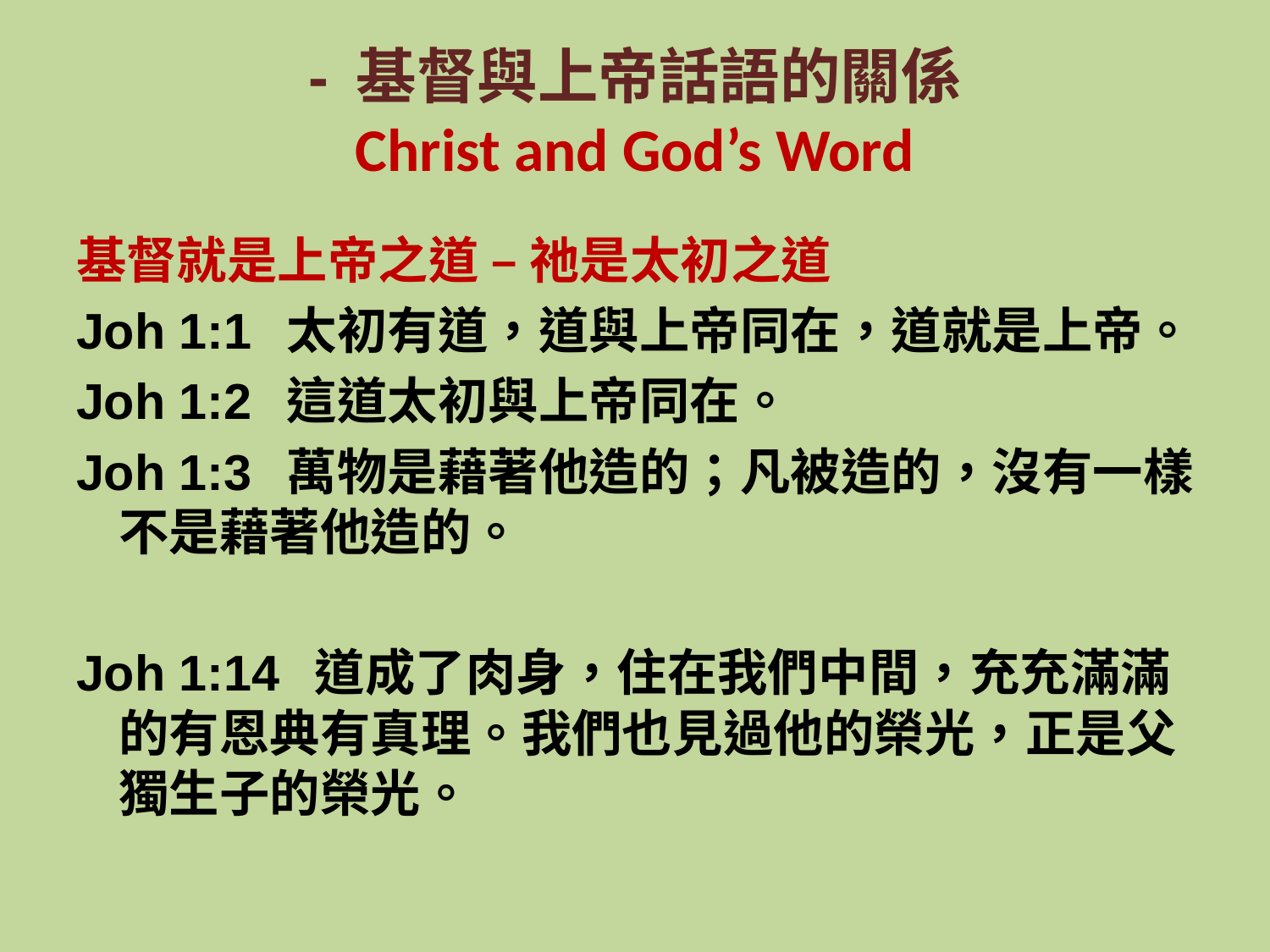

# - 基督與上帝話語的關係 Christ and God’s Word
基督就是上帝之道 – 祂是太初之道
Joh 1:1  太初有道，道與上帝同在，道就是上帝。
Joh 1:2  這道太初與上帝同在。
Joh 1:3  萬物是藉著他造的；凡被造的，沒有一樣不是藉著他造的。

Joh 1:14  道成了肉身，住在我們中間，充充滿滿的有恩典有真理。我們也見過他的榮光，正是父獨生子的榮光。